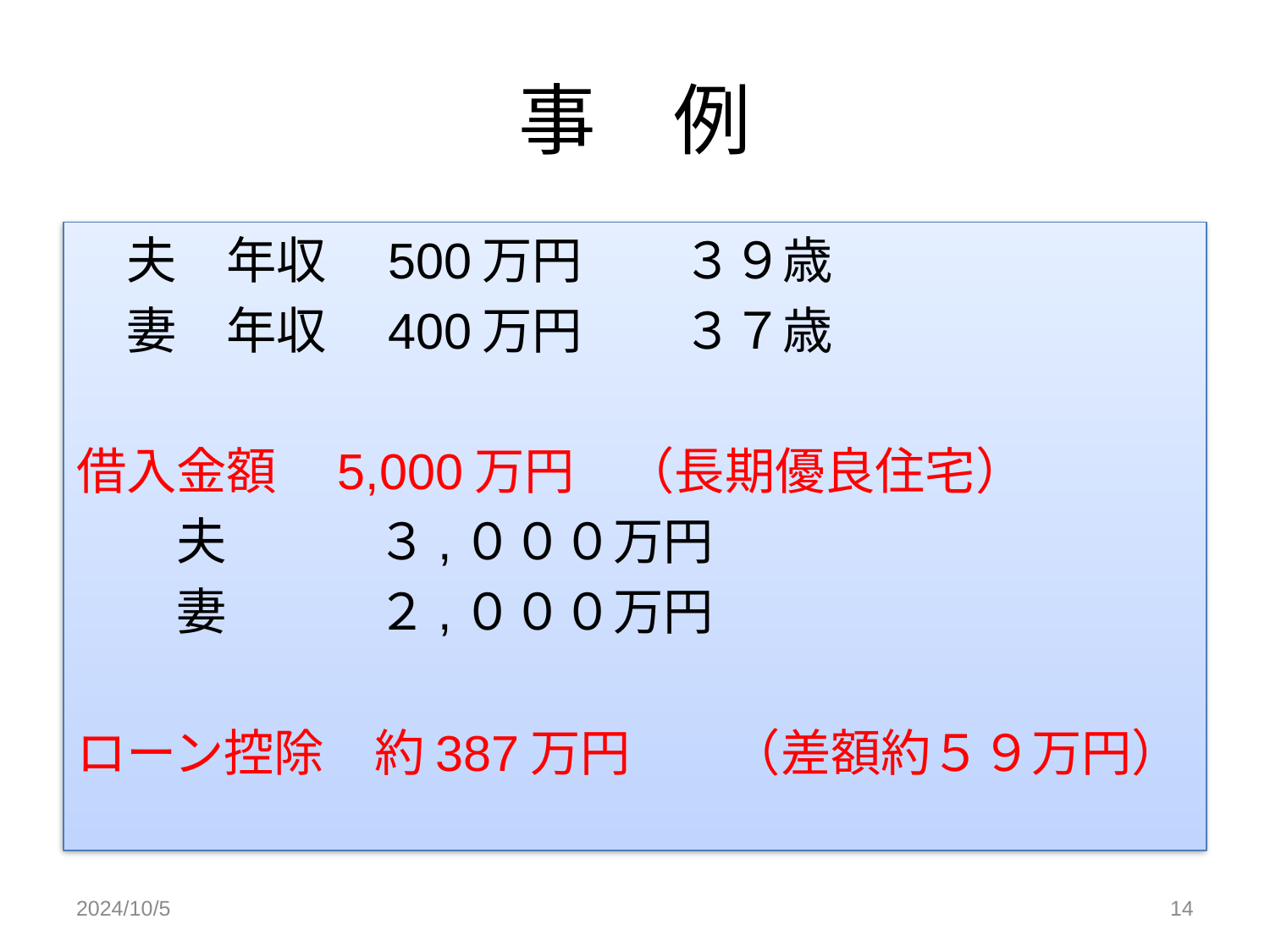

# 事　例
　夫　年収　500万円　　３９歳
　妻　年収　400万円　　３７歳

借入金額　5,000万円　（長期優良住宅）
　　夫　　　３,０００万円
　　妻　　　２,０００万円

ローン控除　約387万円　　（差額約５９万円）
2024/10/5
14